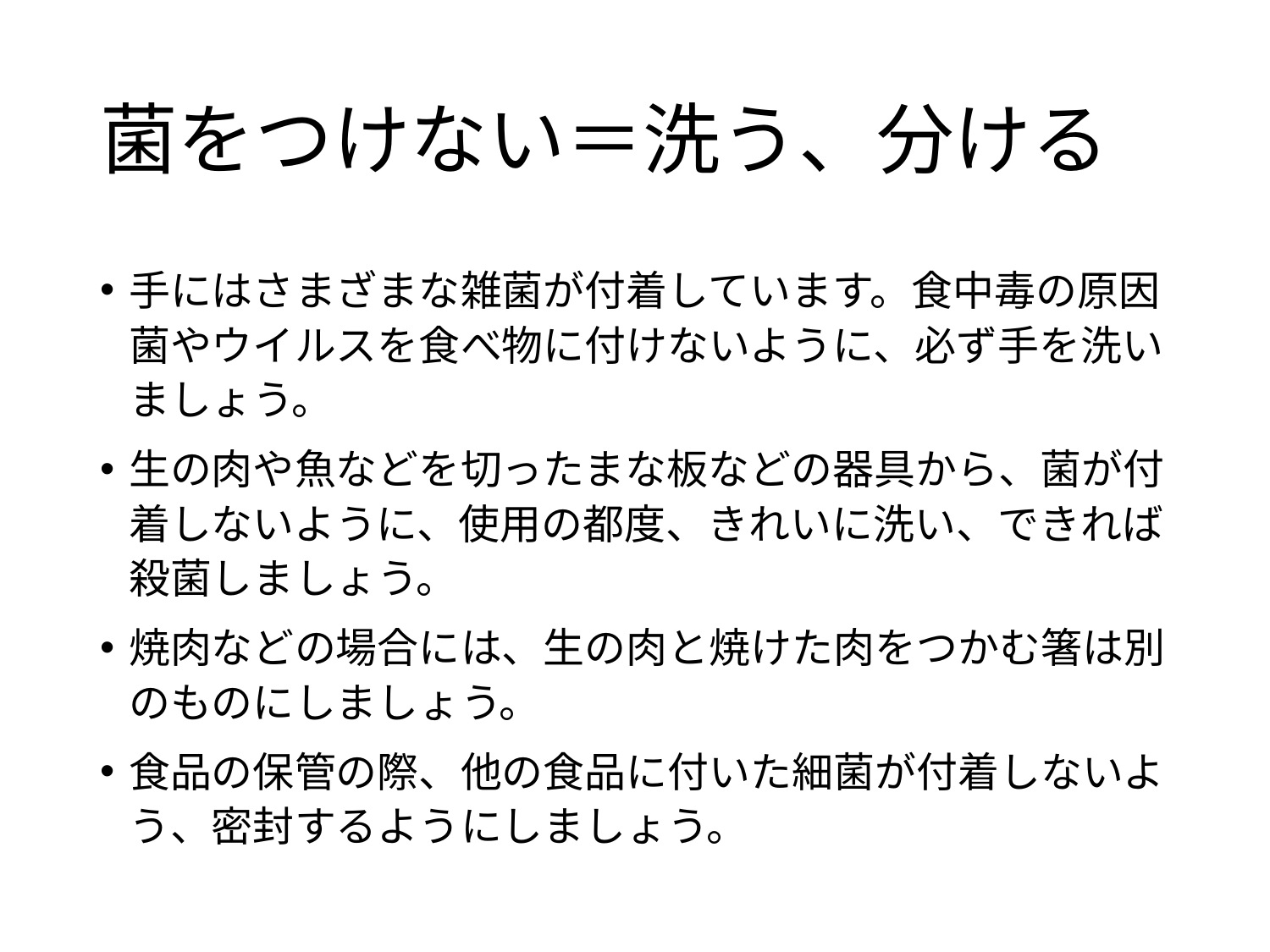

# 菌をつけない＝洗う、分ける
手にはさまざまな雑菌が付着しています。食中毒の原因菌やウイルスを食べ物に付けないように、必ず手を洗いましょう。
生の肉や魚などを切ったまな板などの器具から、菌が付着しないように、使用の都度、きれいに洗い、できれば殺菌しましょう。
焼肉などの場合には、生の肉と焼けた肉をつかむ箸は別のものにしましょう。
食品の保管の際、他の食品に付いた細菌が付着しないよう、密封するようにしましょう。